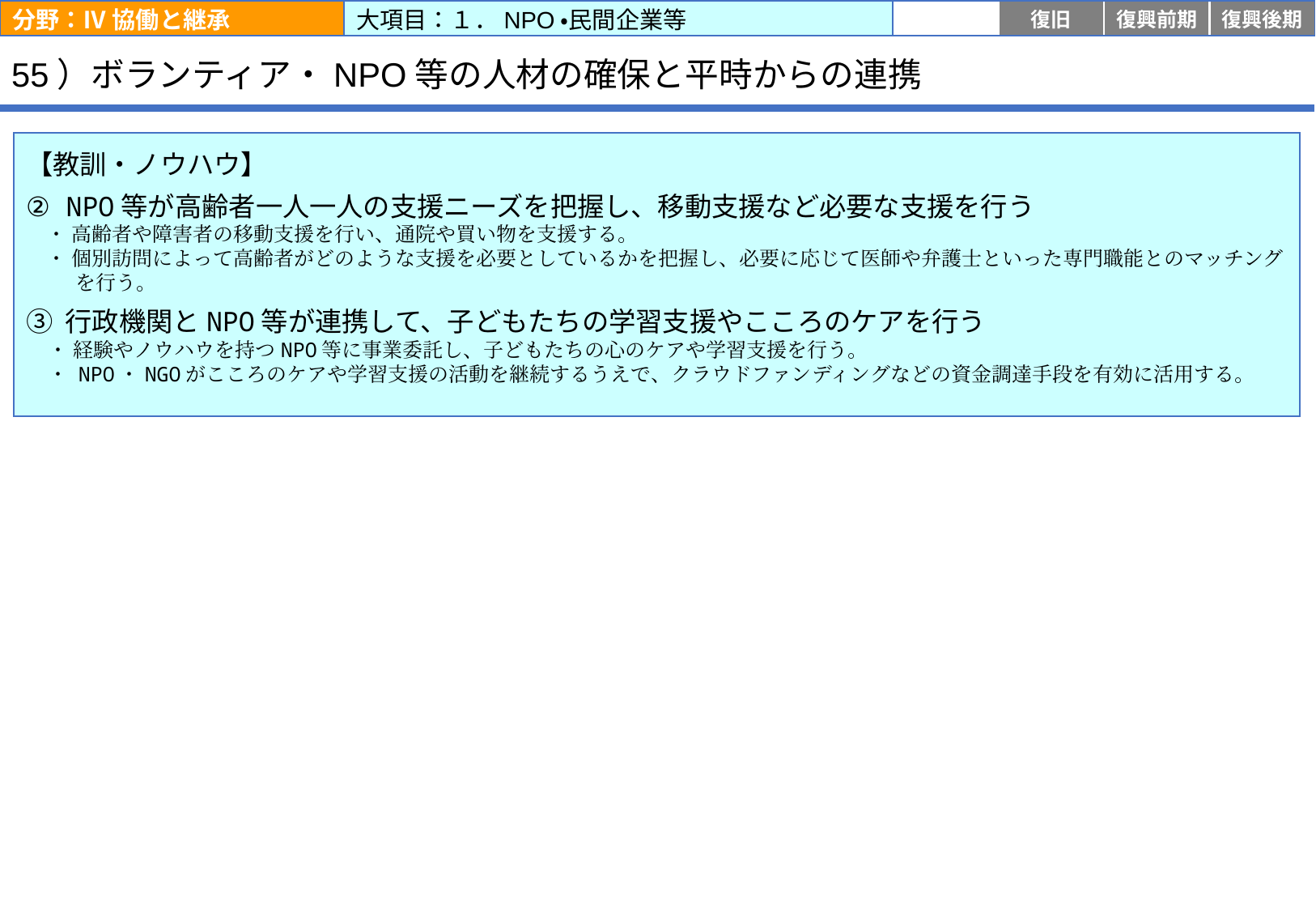

分野：Ⅳ 協働と継承
大項目：１．NPO・民間企業等
応急
復旧
復興前期
復興後期

# 55）ボランティア・NPO等の人材の確保と平時からの連携
【教訓・ノウハウ】
② NPO等が高齢者一人一人の支援ニーズを把握し、移動支援など必要な支援を行う
　・ 高齢者や障害者の移動支援を行い、通院や買い物を支援する。
　・ 個別訪問によって高齢者がどのような支援を必要としているかを把握し、必要に応じて医師や弁護士といった専門職能とのマッチングを行う。
③ 行政機関とNPO等が連携して、子どもたちの学習支援やこころのケアを行う
　・ 経験やノウハウを持つNPO等に事業委託し、子どもたちの心のケアや学習支援を行う。
　・ NPO・NGOがこころのケアや学習支援の活動を継続するうえで、クラウドファンディングなどの資金調達手段を有効に活用する。